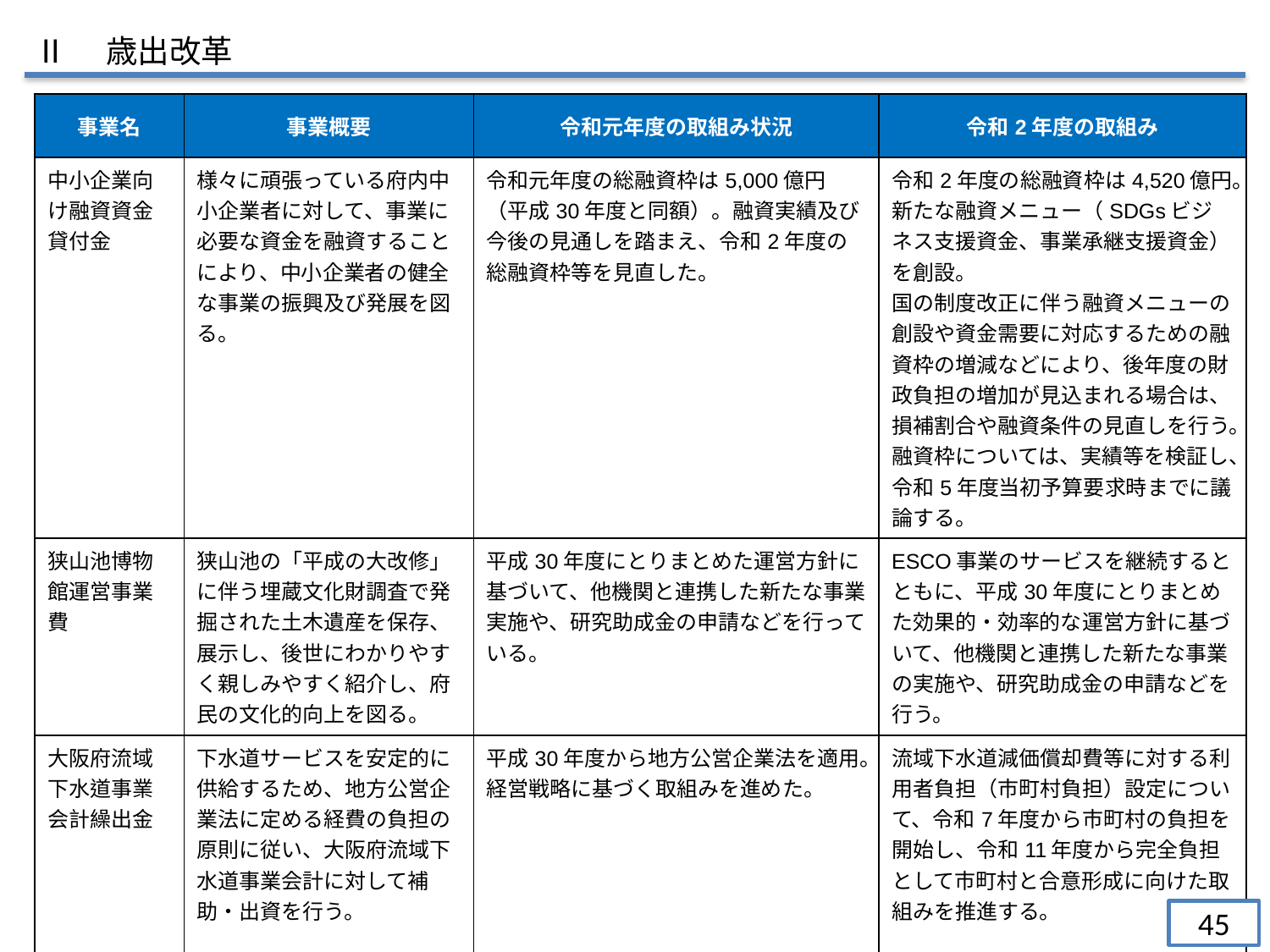

Ⅱ　歳出改革
| 事業名 | 事業概要 | 令和元年度の取組み状況 | 令和2年度の取組み |
| --- | --- | --- | --- |
| 中小企業向け融資資金貸付金 | 様々に頑張っている府内中小企業者に対して、事業に必要な資金を融資することにより、中小企業者の健全な事業の振興及び発展を図る。 | 令和元年度の総融資枠は5,000億円（平成30年度と同額）。融資実績及び今後の見通しを踏まえ、令和2年度の総融資枠等を見直した。 | 令和2年度の総融資枠は4,520億円。新たな融資メニュー（SDGsビジネス支援資金、事業承継支援資金）を創設。 国の制度改正に伴う融資メニューの創設や資金需要に対応するための融資枠の増減などにより、後年度の財政負担の増加が見込まれる場合は、損補割合や融資条件の見直しを行う。 融資枠については、実績等を検証し、令和5年度当初予算要求時までに議論する。 |
| 狭山池博物館運営事業費 | 狭山池の「平成の大改修」に伴う埋蔵文化財調査で発掘された土木遺産を保存、展示し、後世にわかりやすく親しみやすく紹介し、府民の文化的向上を図る。 | 平成30年度にとりまとめた運営方針に基づいて、他機関と連携した新たな事業実施や、研究助成金の申請などを行っている。 | ESCO事業のサービスを継続するとともに、平成30年度にとりまとめた効果的・効率的な運営方針に基づいて、他機関と連携した新たな事業の実施や、研究助成金の申請などを行う。 |
| 大阪府流域下水道事業会計繰出金 | 下水道サービスを安定的に供給するため、地方公営企業法に定める経費の負担の原則に従い、大阪府流域下水道事業会計に対して補助・出資を行う。 | 平成30年度から地方公営企業法を適用。経営戦略に基づく取組みを進めた。 | 流域下水道減価償却費等に対する利用者負担（市町村負担）設定について、令和7年度から市町村の負担を開始し、令和11年度から完全負担として市町村と合意形成に向けた取組みを推進する。 |
45